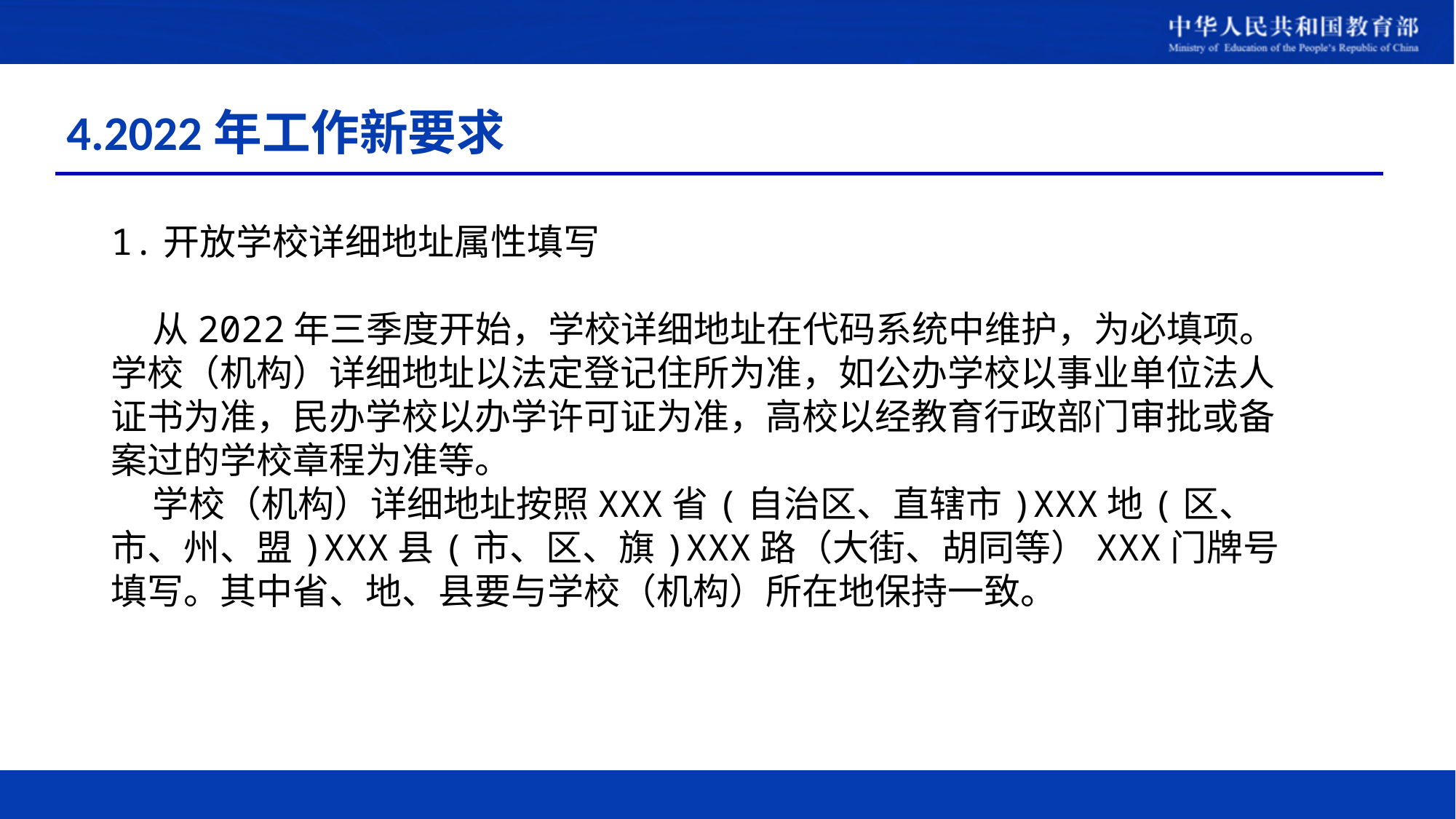

# 4.2022年工作新要求
1.开放学校详细地址属性填写

    从2022年三季度开始，学校详细地址在代码系统中维护，为必填项。学校（机构）详细地址以法定登记住所为准，如公办学校以事业单位法人证书为准，民办学校以办学许可证为准，高校以经教育行政部门审批或备案过的学校章程为准等。
    学校（机构）详细地址按照XXX省(自治区、直辖市)XXX地(区、市、州、盟)XXX县(市、区、旗)XXX路（大街、胡同等）XXX门牌号填写。其中省、地、县要与学校（机构）所在地保持一致。
27